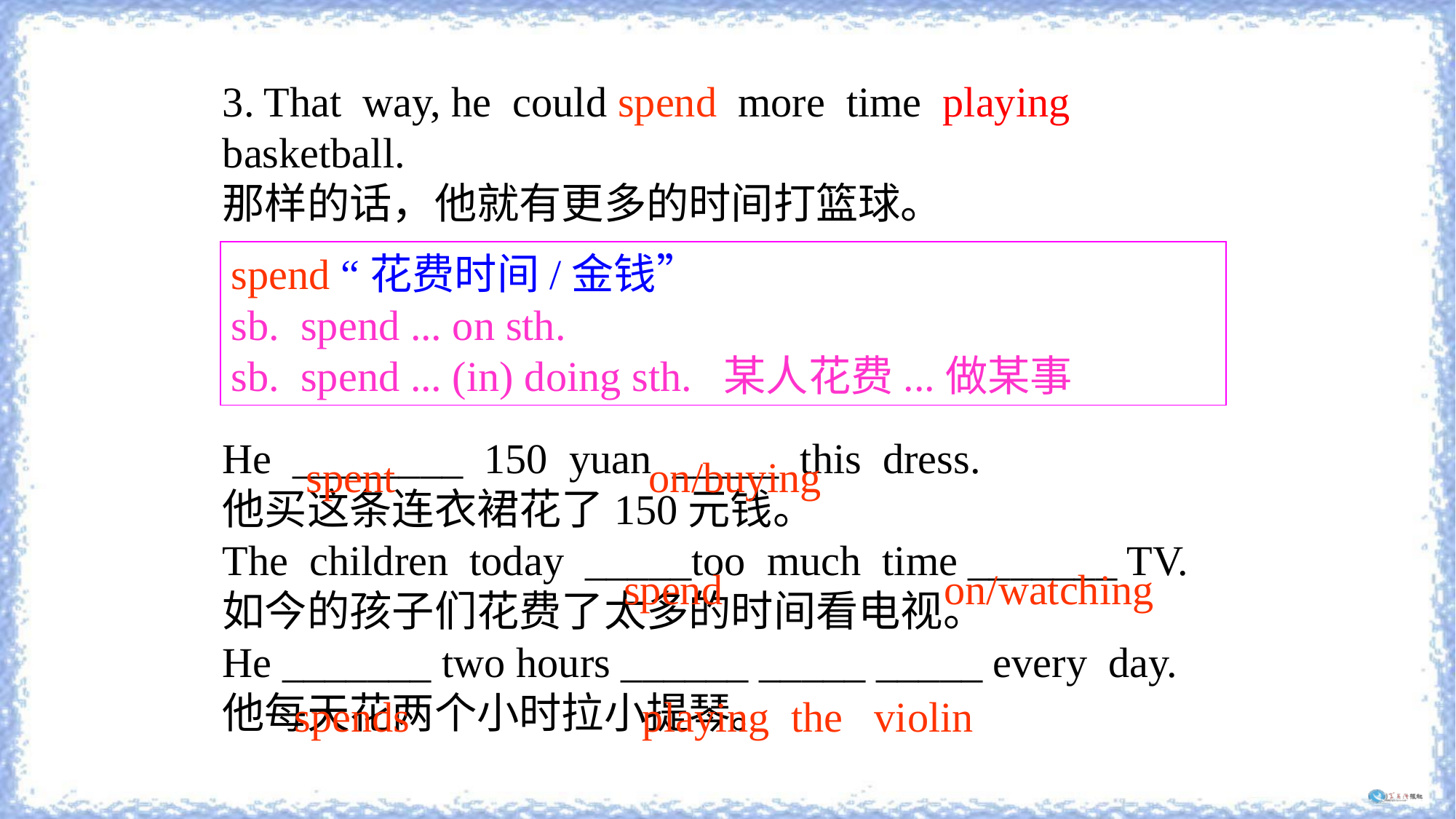

3. That  way, he  could spend  more  time  playing basketball.
那样的话，他就有更多的时间打篮球。

He  ________  150  yuan  _____  this  dress.
他买这条连衣裙花了150元钱。
The  children  today  _____too  much  time _______ TV.
如今的孩子们花费了太多的时间看电视。
He _______ two hours ______ _____ _____ every  day.
他每天花两个小时拉小提琴。
spend “花费时间/金钱”
sb.  spend ... on sth.
sb.  spend ... (in) doing sth.  某人花费...做某事
spent                        on/buying
spend                     on/watching

spends
playing  the   violin